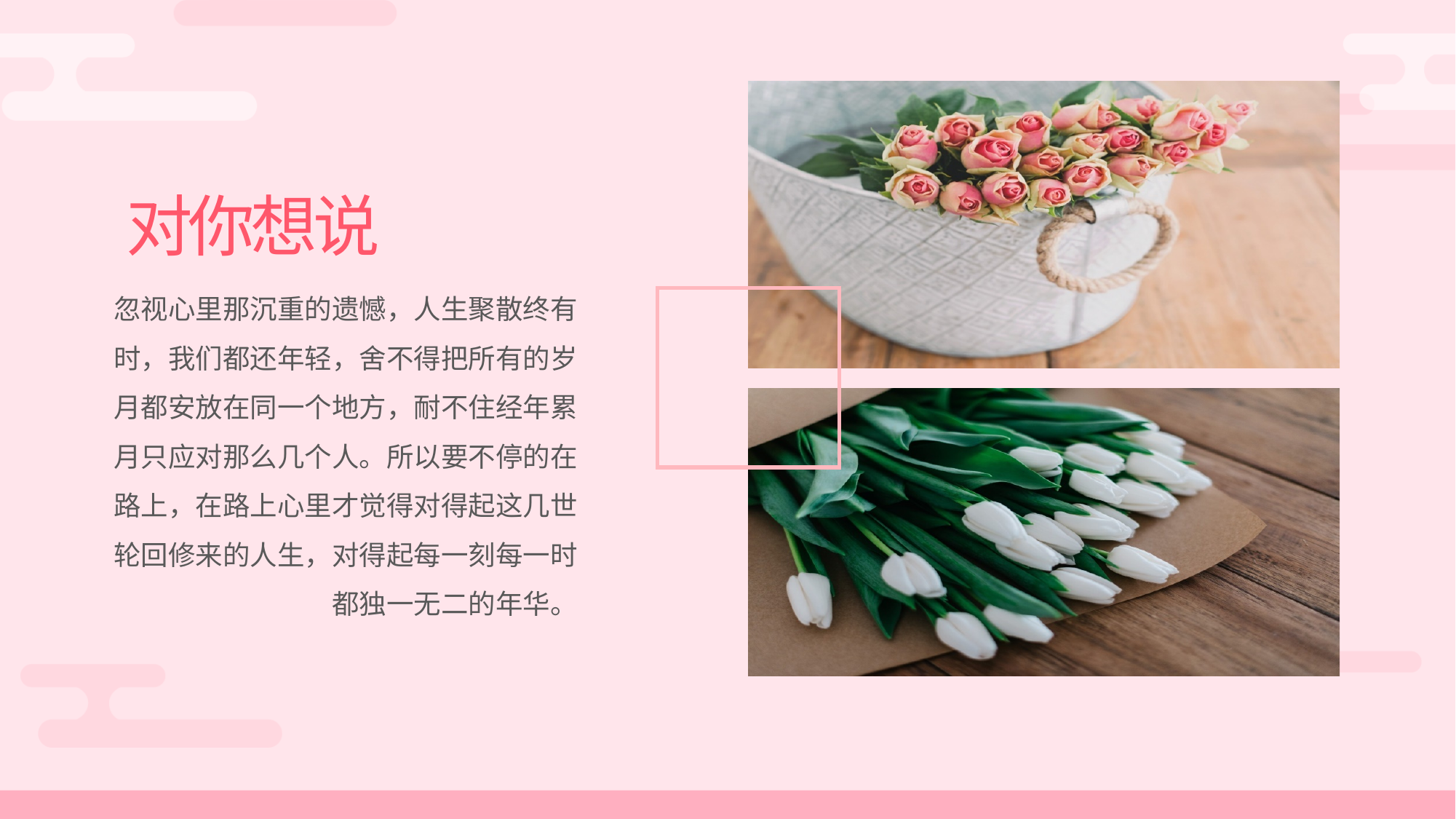

对你想说
忽视心里那沉重的遗憾，人生聚散终有时，我们都还年轻，舍不得把所有的岁月都安放在同一个地方，耐不住经年累月只应对那么几个人。所以要不停的在路上，在路上心里才觉得对得起这几世轮回修来的人生，对得起每一刻每一时都独一无二的年华。